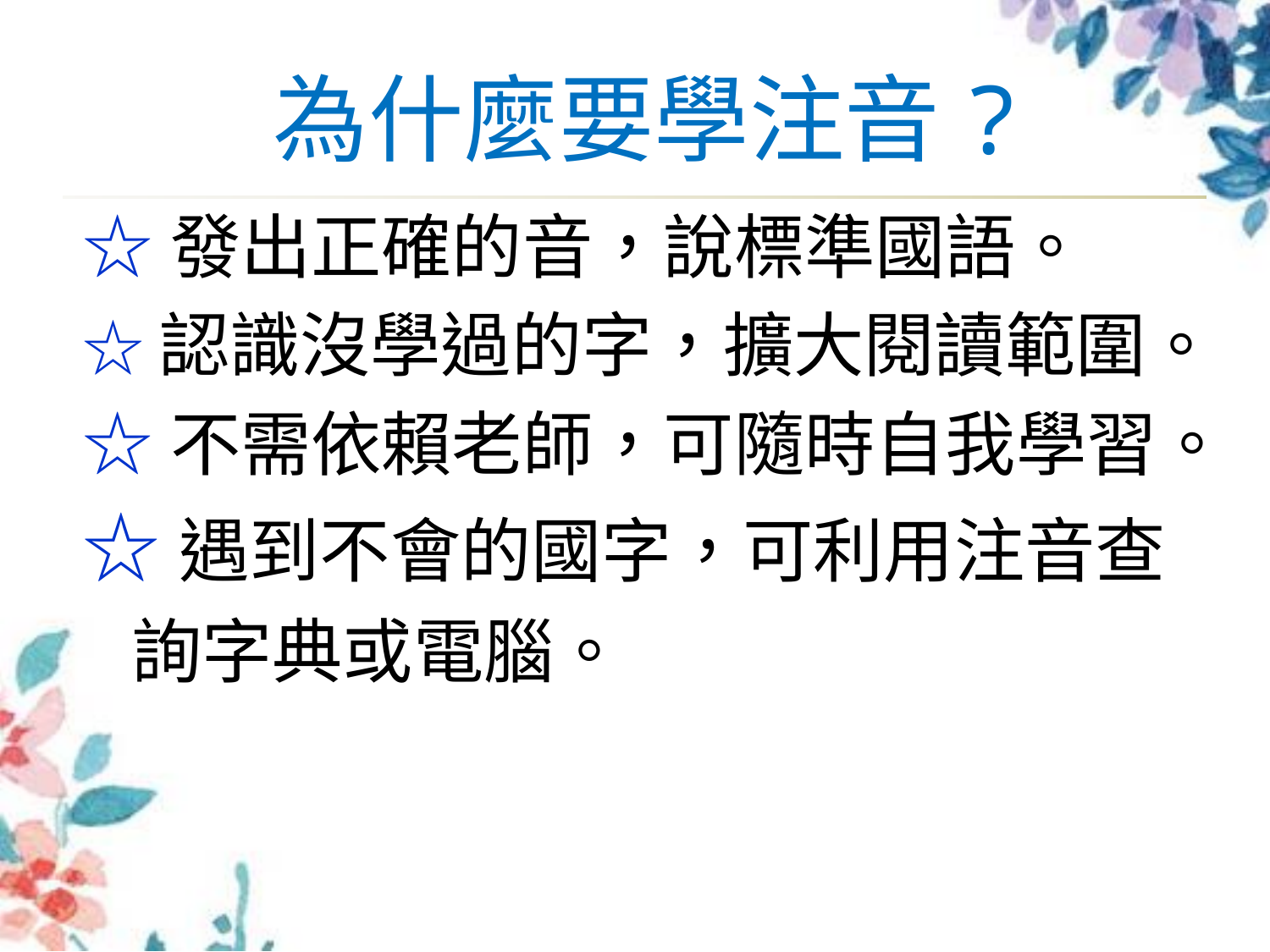

# 為什麼要學注音?
☆發出正確的音，說標準國語。
☆認識沒學過的字，擴大閱讀範圍。
☆不需依賴老師，可隨時自我學習。
☆遇到不會的國字，可利用注音查
  詢字典或電腦。